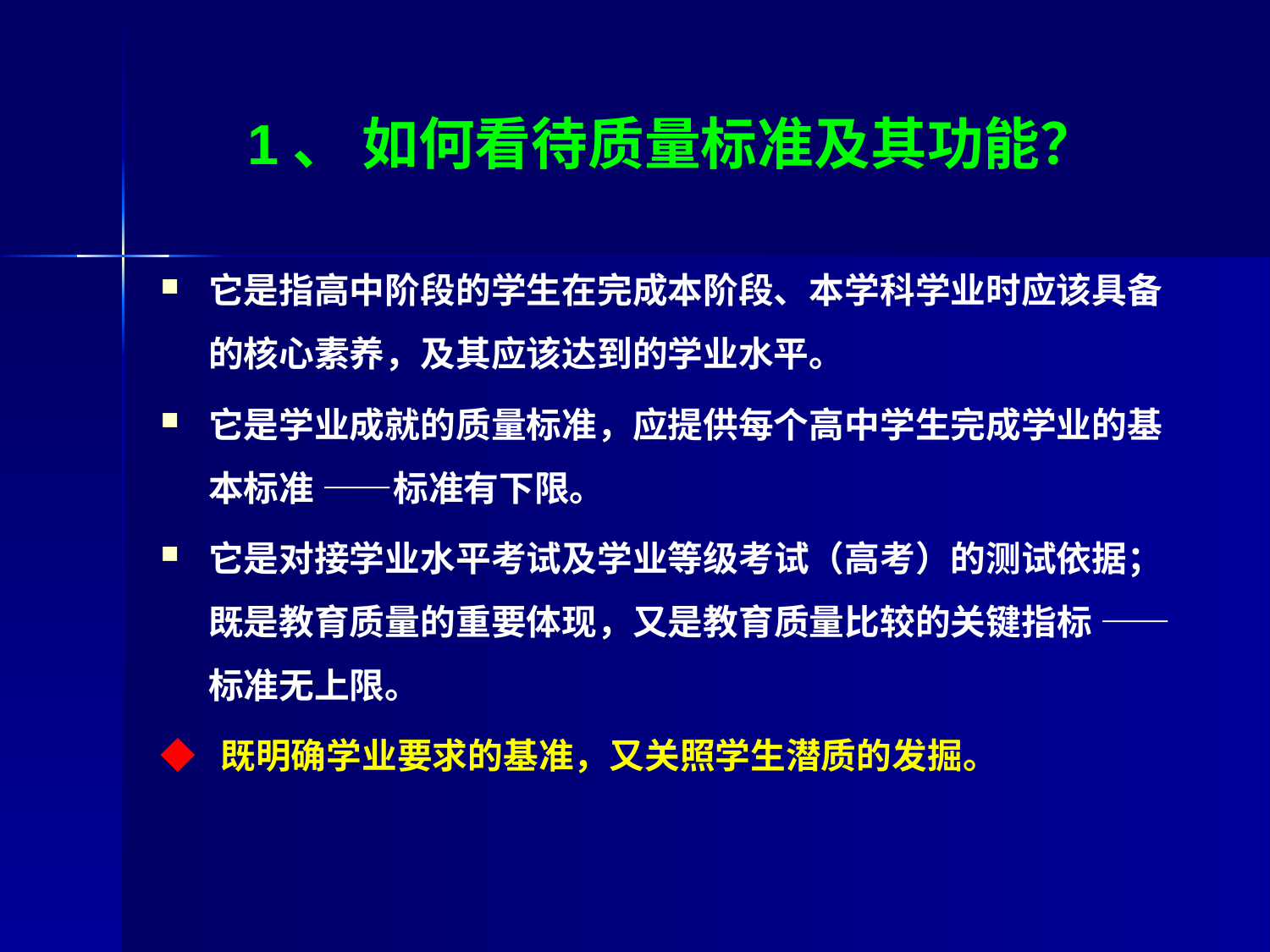

# 1、 如何看待质量标准及其功能？
它是指高中阶段的学生在完成本阶段、本学科学业时应该具备的核心素养，及其应该达到的学业水平。
它是学业成就的质量标准，应提供每个高中学生完成学业的基本标准 ——标准有下限。
它是对接学业水平考试及学业等级考试（高考）的测试依据；既是教育质量的重要体现，又是教育质量比较的关键指标 ——标准无上限。
◆  既明确学业要求的基准，又关照学生潜质的发掘。